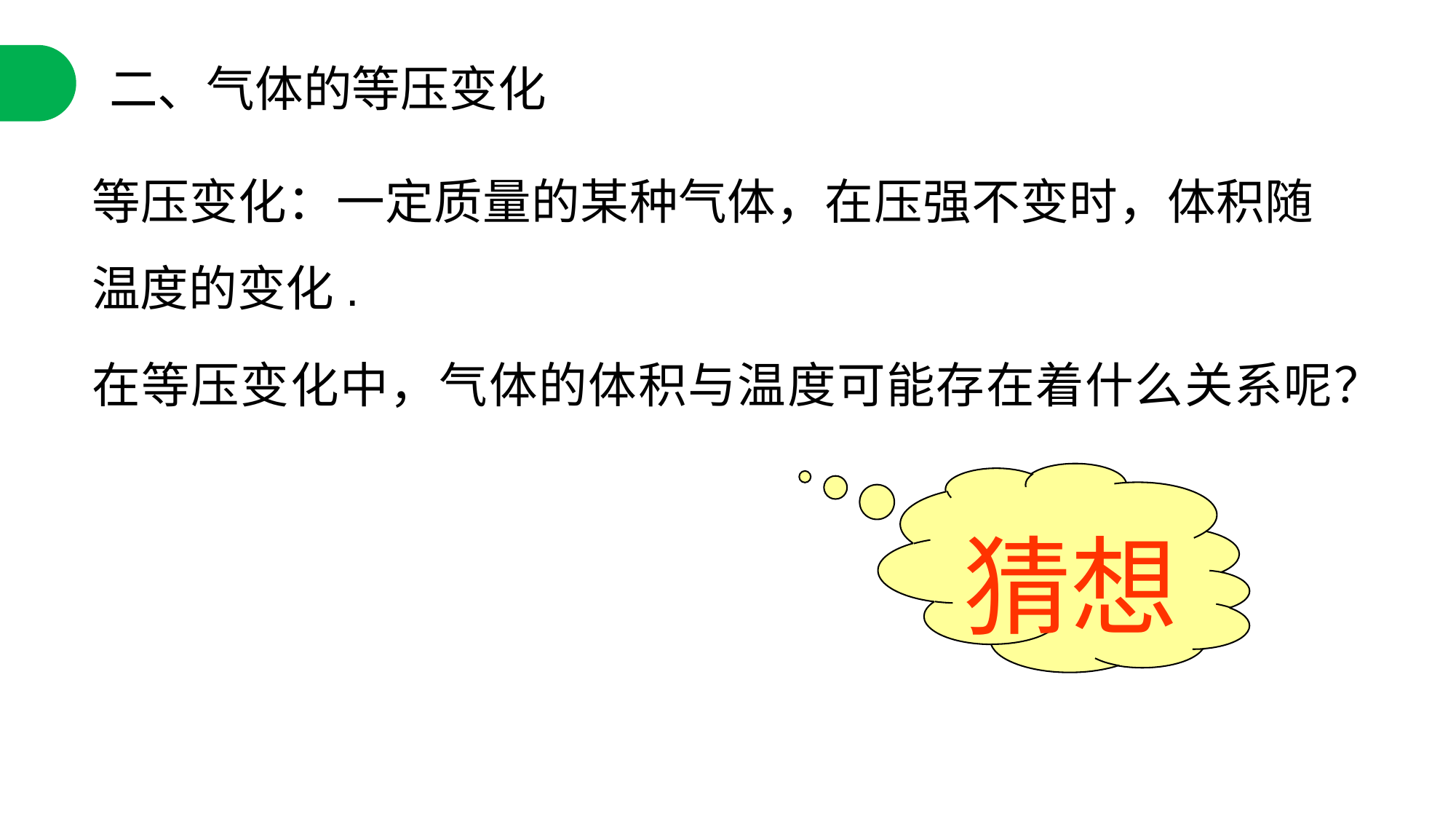

二、气体的等压变化
等压变化：一定质量的某种气体，在压强不变时，体积随温度的变化.
在等压变化中，气体的体积与温度可能存在着什么关系呢？

猜想